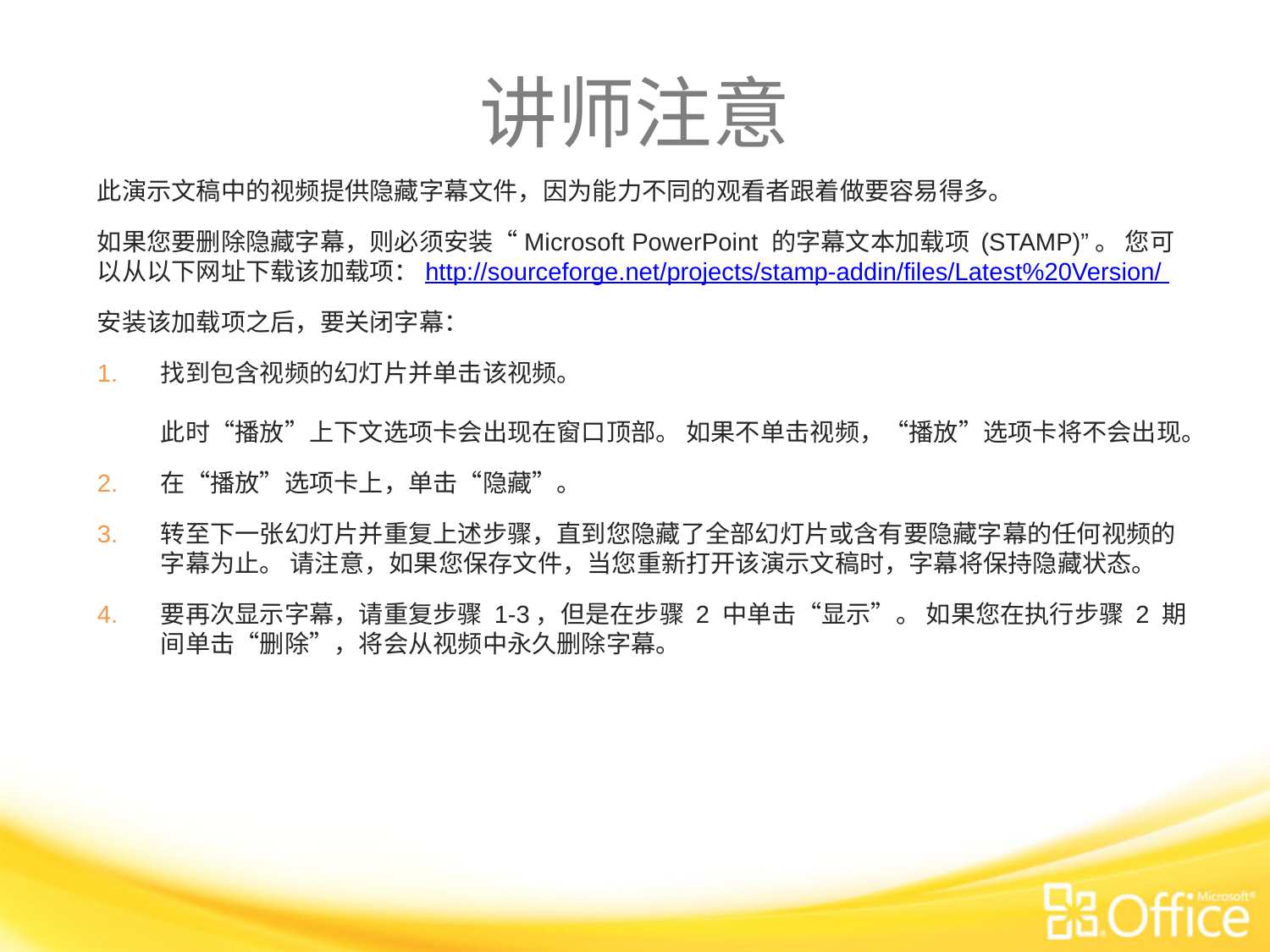

# 讲师注意
此演示文稿中的视频提供隐藏字幕文件，因为能力不同的观看者跟着做要容易得多。
如果您要删除隐藏字幕，则必须安装“Microsoft PowerPoint 的字幕文本加载项 (STAMP)”。 您可以从以下网址下载该加载项：http://sourceforge.net/projects/stamp-addin/files/Latest%20Version/
安装该加载项之后，要关闭字幕：
找到包含视频的幻灯片并单击该视频。
此时“播放”上下文选项卡会出现在窗口顶部。 如果不单击视频，“播放”选项卡将不会出现。
在“播放”选项卡上，单击“隐藏”。
转至下一张幻灯片并重复上述步骤，直到您隐藏了全部幻灯片或含有要隐藏字幕的任何视频的字幕为止。 请注意，如果您保存文件，当您重新打开该演示文稿时，字幕将保持隐藏状态。
要再次显示字幕，请重复步骤 1-3，但是在步骤 2 中单击“显示”。 如果您在执行步骤 2 期间单击“删除”，将会从视频中永久删除字幕。